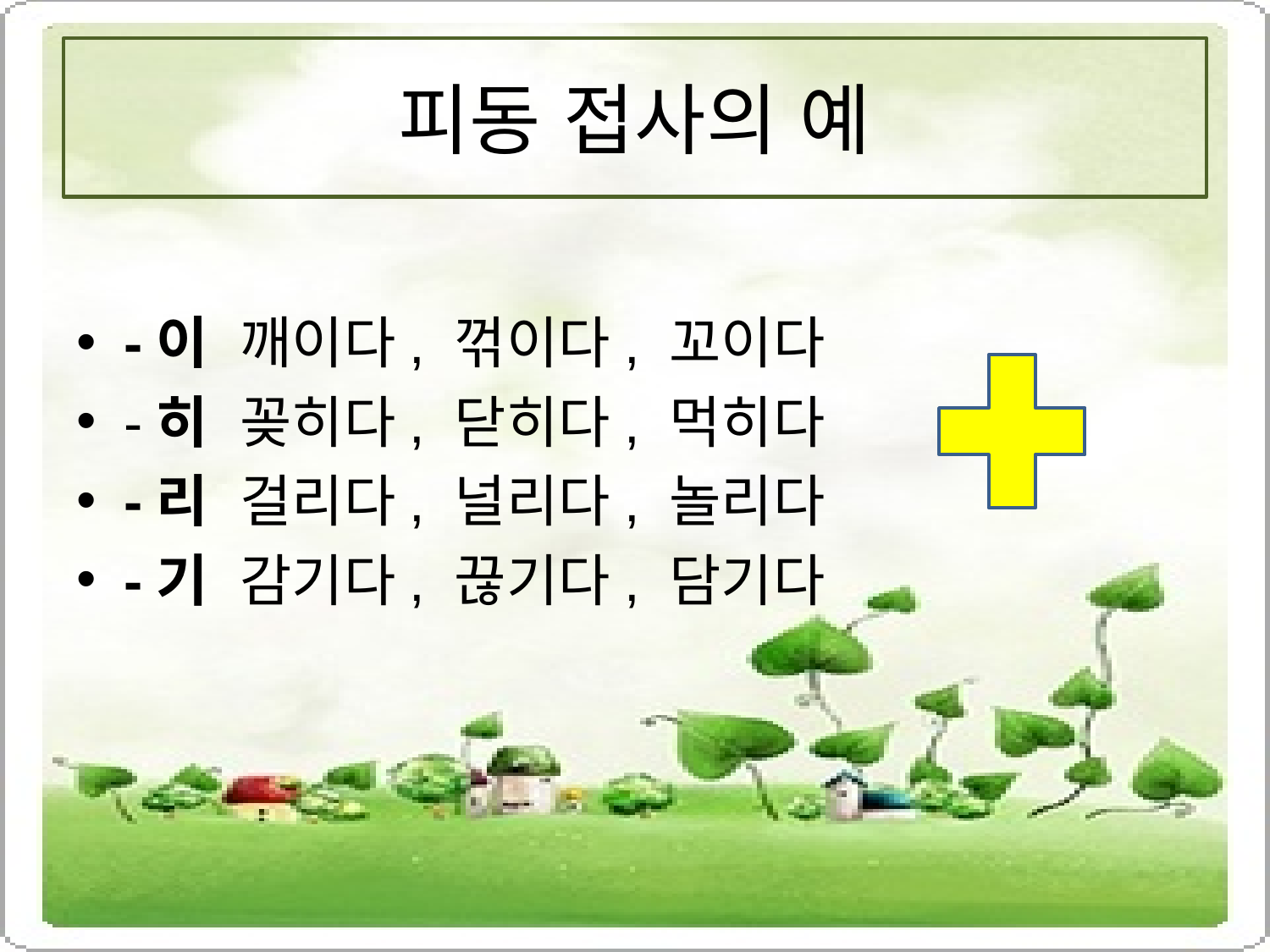

# 피동 접사의 예

-이  깨이다, 꺾이다, 꼬이다
-히  꽂히다, 닫히다, 먹히다
-리  걸리다, 널리다, 놀리다
-기  감기다, 끊기다, 담기다